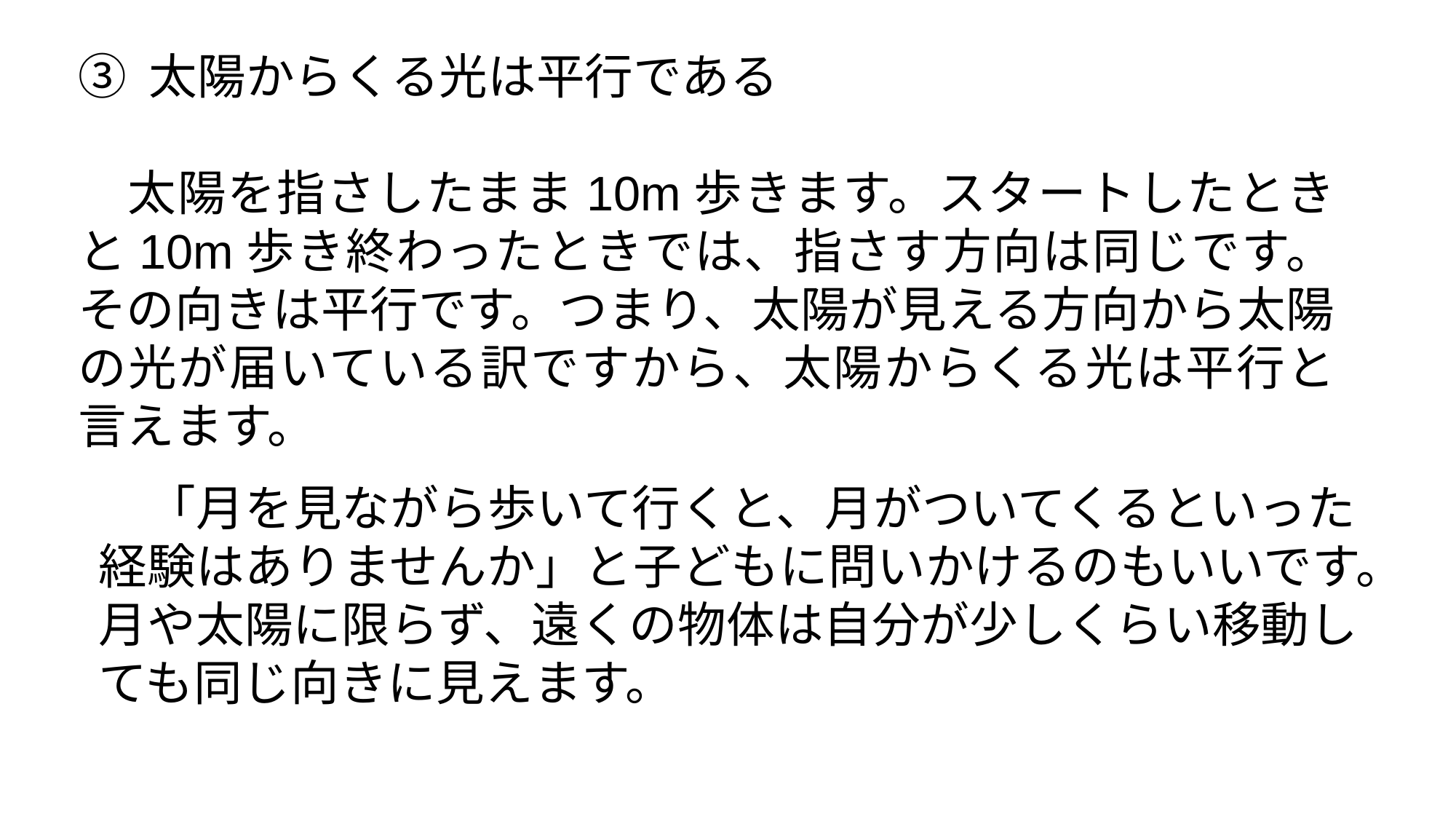

③ 太陽からくる光は平行である

　太陽を指さしたまま10m歩きます。スタートしたときと10m歩き終わったときでは、指さす方向は同じです。その向きは平行です。つまり、太陽が見える方向から太陽の光が届いている訳ですから、太陽からくる光は平行と言えます。
　「月を見ながら歩いて行くと、月がついてくるといった経験はありませんか」と子どもに問いかけるのもいいです。月や太陽に限らず、遠くの物体は自分が少しくらい移動しても同じ向きに見えます。